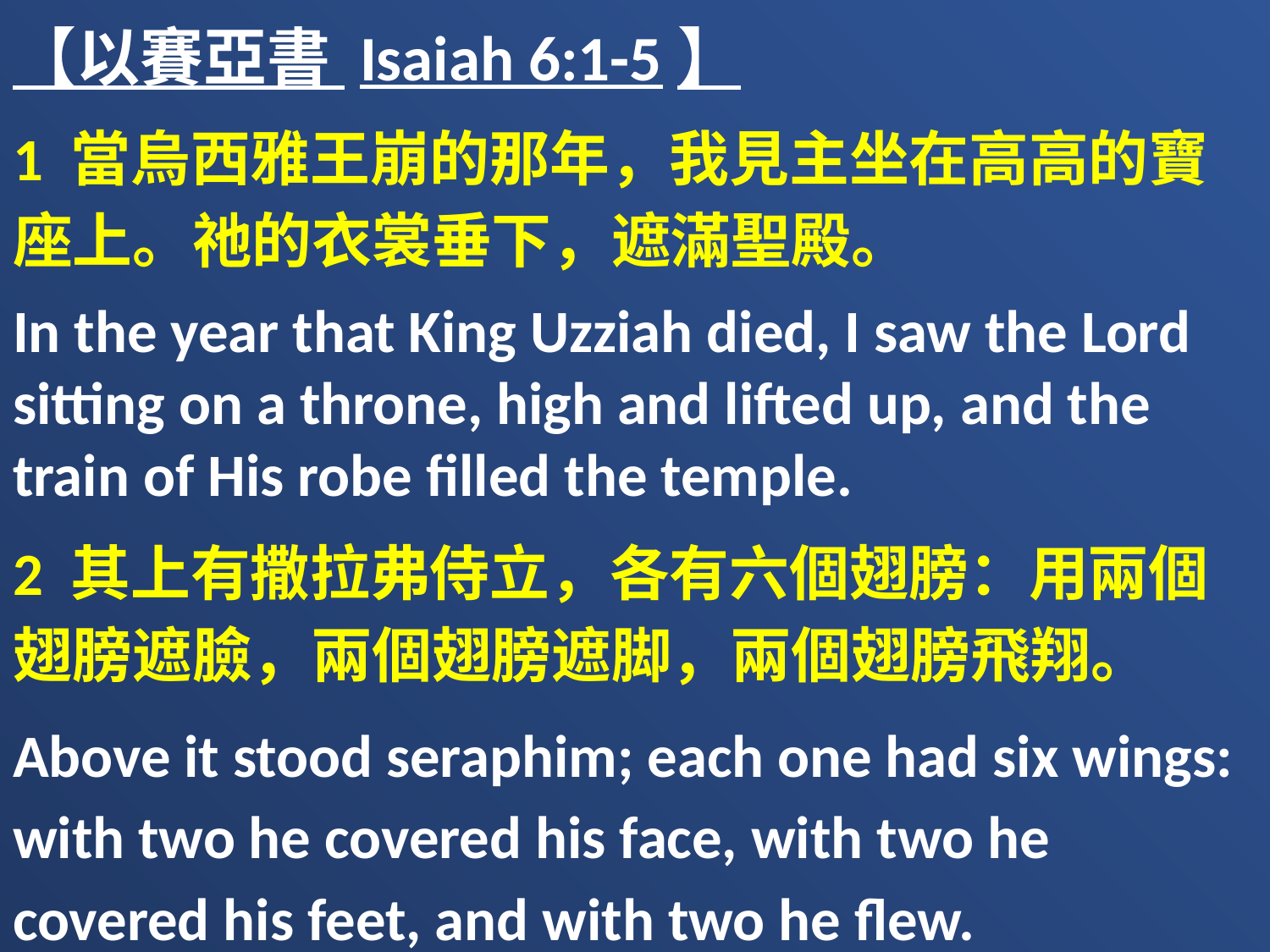

【以賽亞書 Isaiah 6:1-5】
1 當烏西雅王崩的那年，我見主坐在高高的寶座上。祂的衣裳垂下，遮滿聖殿。
In the year that King Uzziah died, I saw the Lord sitting on a throne, high and lifted up, and the train of His robe filled the temple.
2 其上有撒拉弗侍立，各有六個翅膀：用兩個翅膀遮臉，兩個翅膀遮脚，兩個翅膀飛翔。
Above it stood seraphim; each one had six wings: with two he covered his face, with two he covered his feet, and with two he flew.